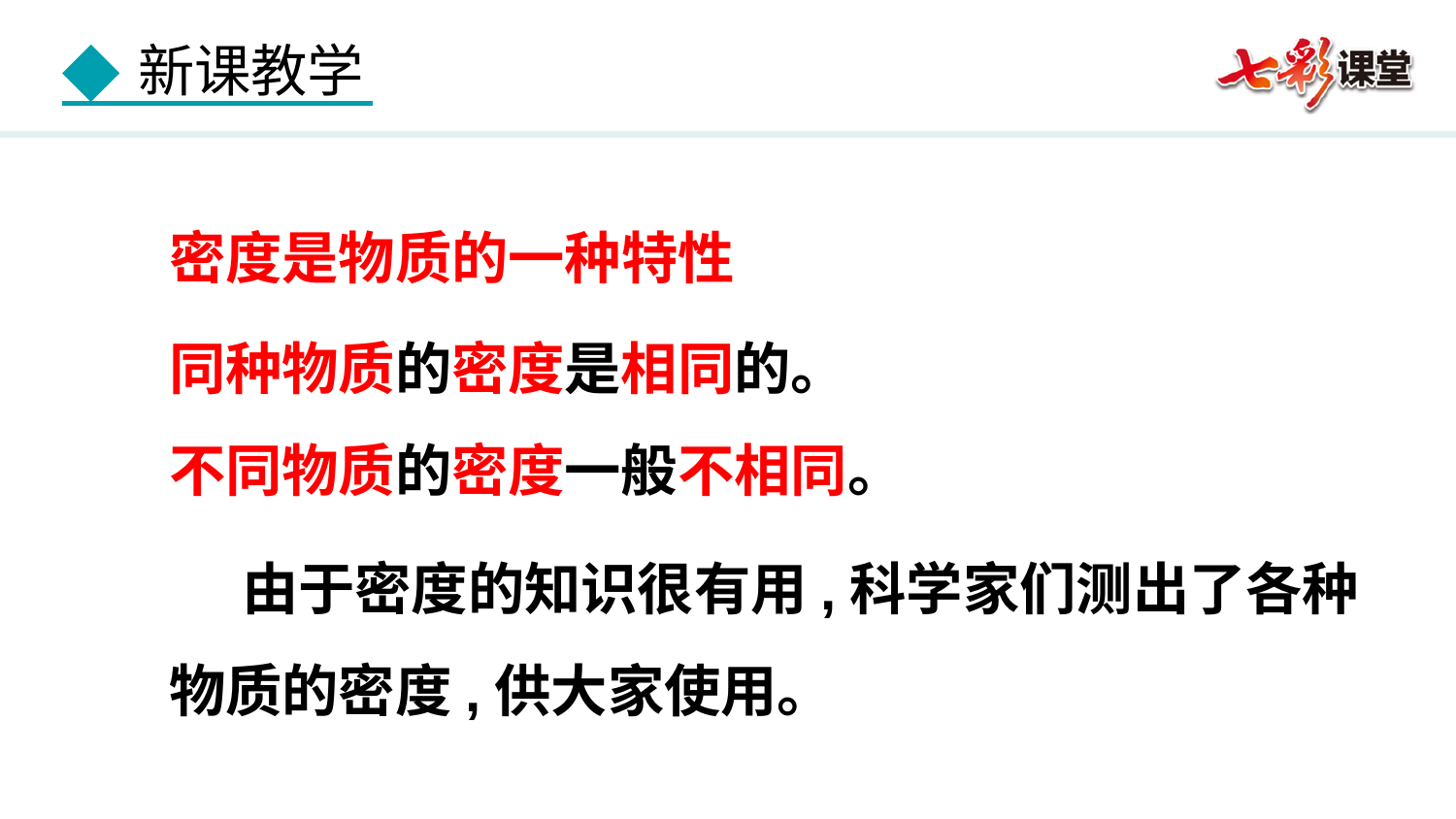

密度是物质的一种特性
同种物质的密度是相同的。
不同物质的密度一般不相同。
由于密度的知识很有用,科学家们测出了各种物质的密度,供大家使用。